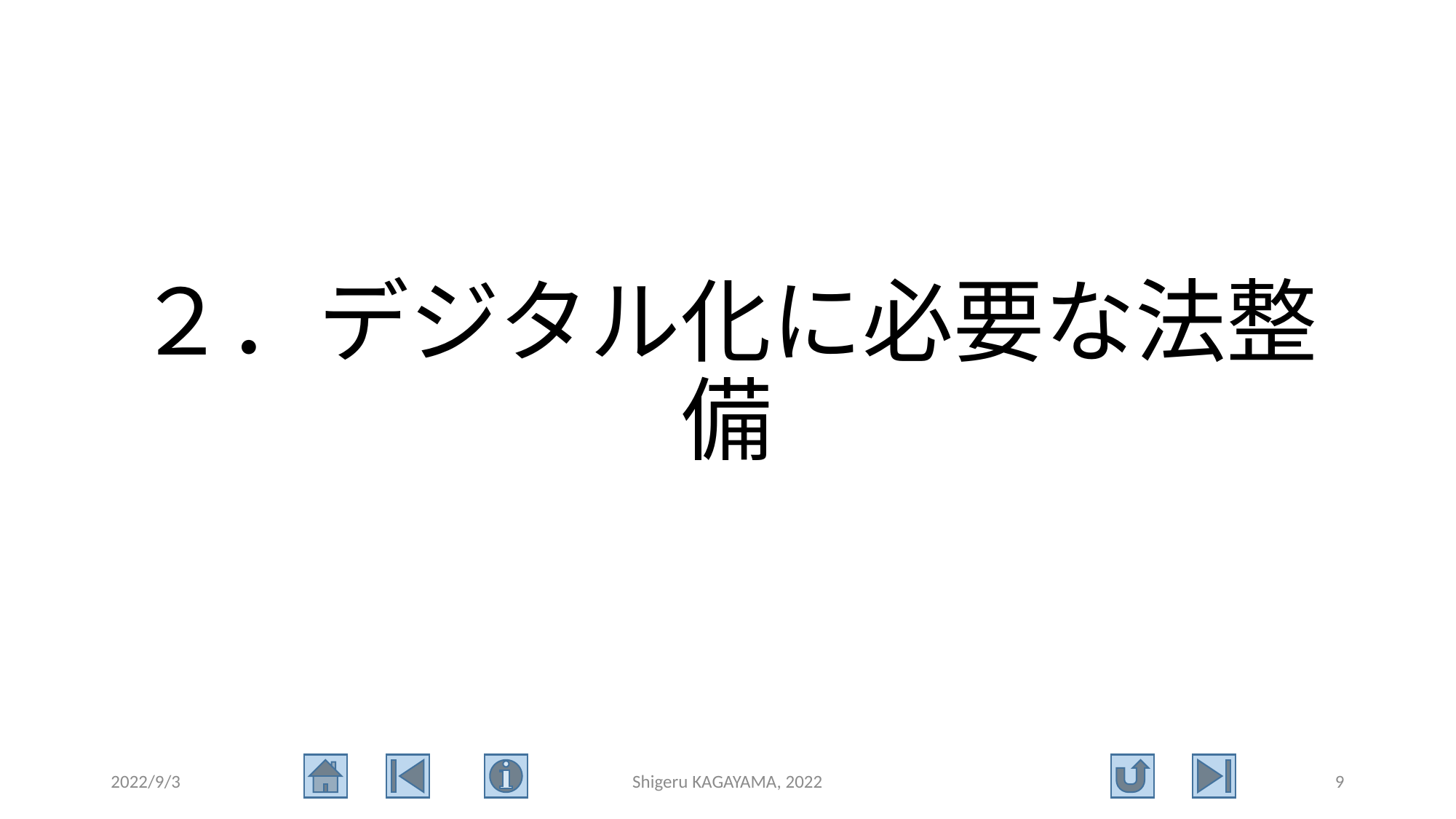

# ２．デジタル化に必要な法整備

2022/9/3
Shigeru KAGAYAMA, 2022
9